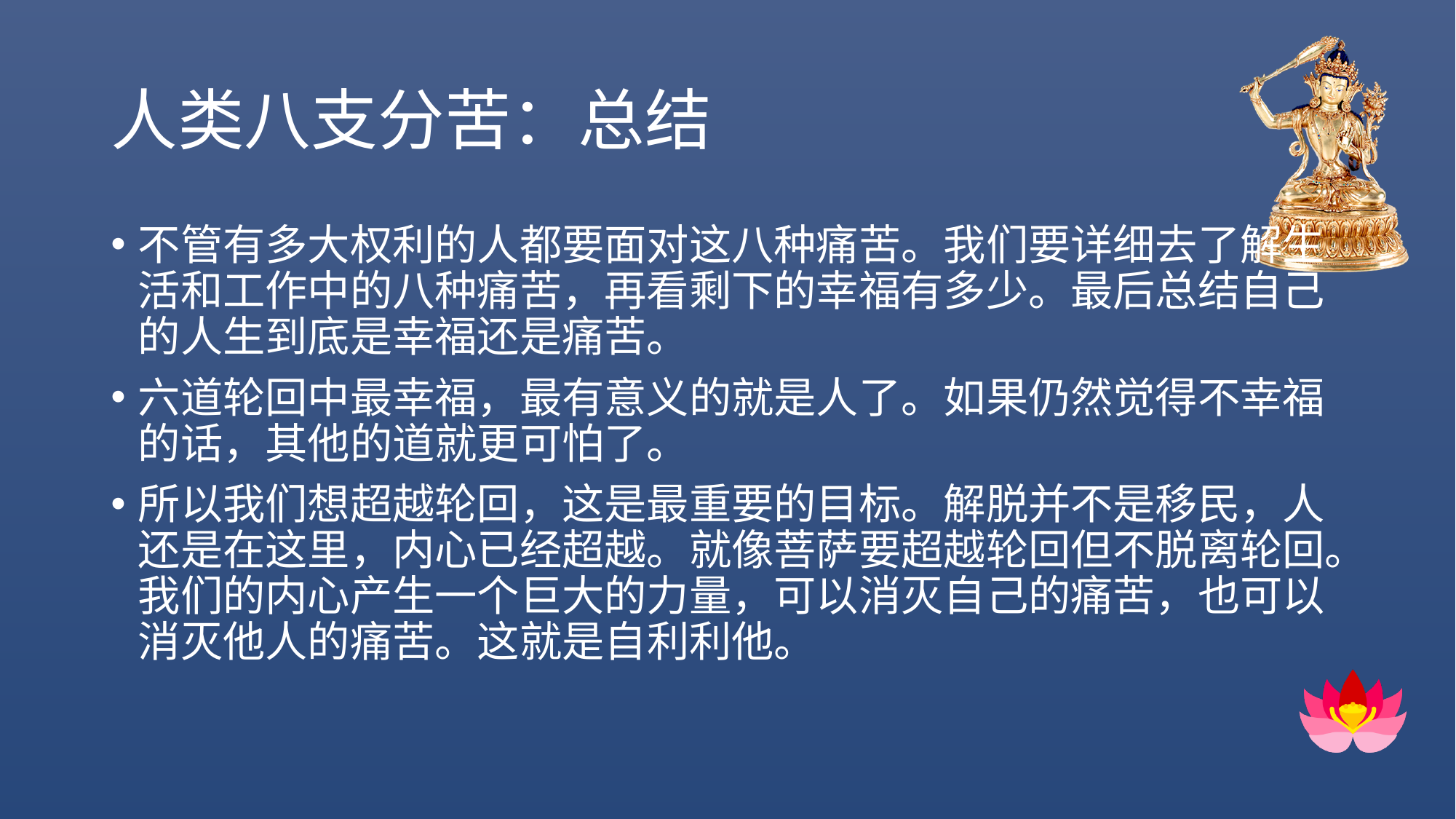

# 人类八支分苦：总结
不管有多大权利的人都要面对这八种痛苦。我们要详细去了解生活和工作中的八种痛苦，再看剩下的幸福有多少。最后总结自己的人生到底是幸福还是痛苦。
六道轮回中最幸福，最有意义的就是人了。如果仍然觉得不幸福的话，其他的道就更可怕了。
所以我们想超越轮回，这是最重要的目标。解脱并不是移民，人还是在这里，内心已经超越。就像菩萨要超越轮回但不脱离轮回。我们的内心产生一个巨大的力量，可以消灭自己的痛苦，也可以消灭他人的痛苦。这就是自利利他。